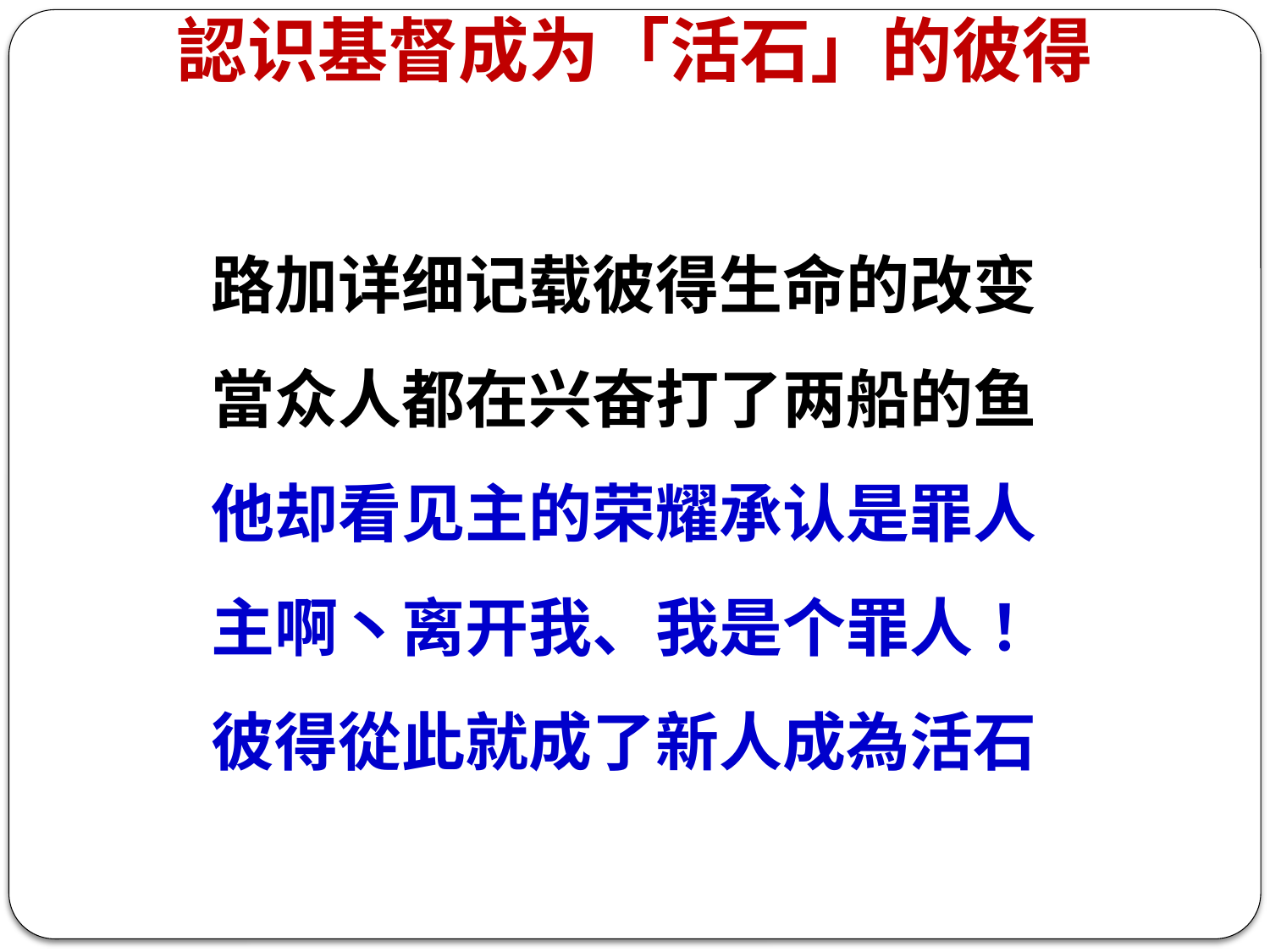

認识基督成为「活石」的彼得
路加详细记载彼得生命的改变
當众人都在兴奋打了两船的鱼
他却看见主的荣耀承认是罪人
主啊丶离开我、我是个罪人！
彼得從此就成了新人成為活石